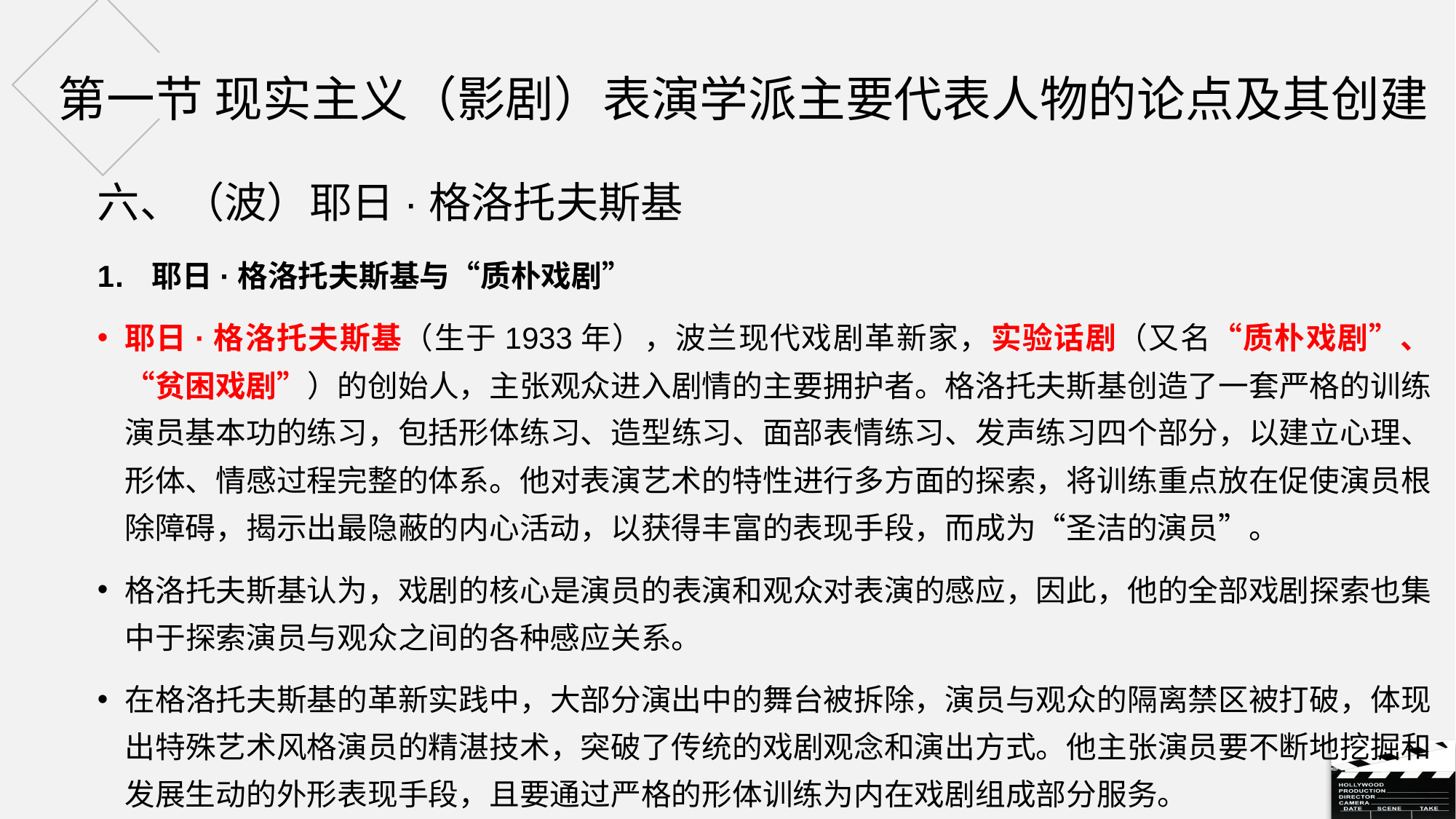

# 第一节 现实主义（影剧）表演学派主要代表人物的论点及其创建
六、（波）耶日·格洛托夫斯基
耶日·格洛托夫斯基与“质朴戏剧”
耶日·格洛托夫斯基（生于1933年），波兰现代戏剧革新家，实验话剧（又名“质朴戏剧”、“贫困戏剧”）的创始人，主张观众进入剧情的主要拥护者。格洛托夫斯基创造了一套严格的训练演员基本功的练习，包括形体练习、造型练习、面部表情练习、发声练习四个部分，以建立心理、形体、情感过程完整的体系。他对表演艺术的特性进行多方面的探索，将训练重点放在促使演员根除障碍，揭示出最隐蔽的内心活动，以获得丰富的表现手段，而成为“圣洁的演员”。
格洛托夫斯基认为，戏剧的核心是演员的表演和观众对表演的感应，因此，他的全部戏剧探索也集中于探索演员与观众之间的各种感应关系。
在格洛托夫斯基的革新实践中，大部分演出中的舞台被拆除，演员与观众的隔离禁区被打破，体现出特殊艺术风格演员的精湛技术，突破了传统的戏剧观念和演出方式。他主张演员要不断地挖掘和发展生动的外形表现手段，且要通过严格的形体训练为内在戏剧组成部分服务。